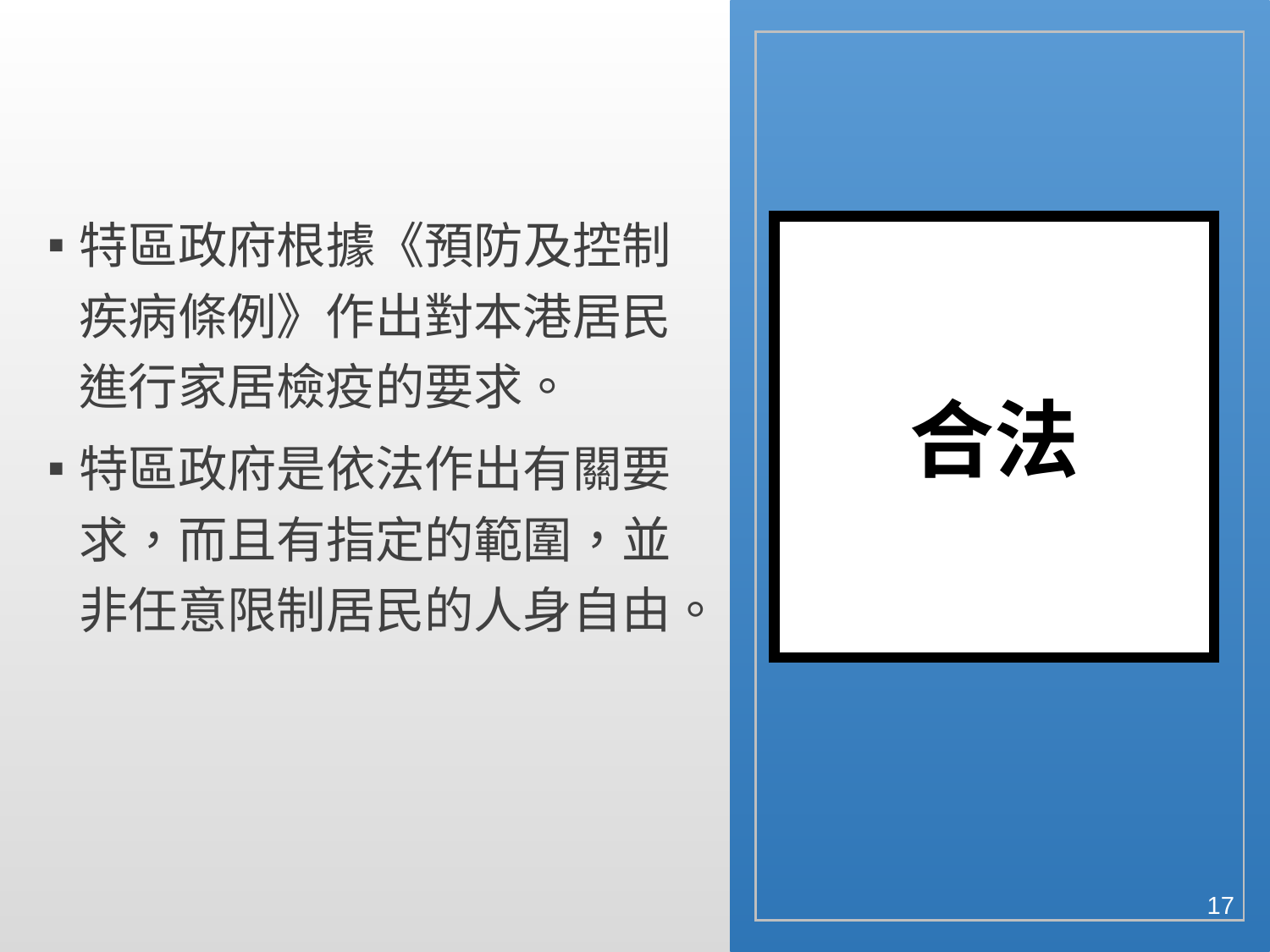

特區政府根據《預防及控制疾病條例》作出對本港居民進行家居檢疫的要求。
特區政府是依法作出有關要求，而且有指定的範圍，並非任意限制居民的人身自由。
合法
#
17